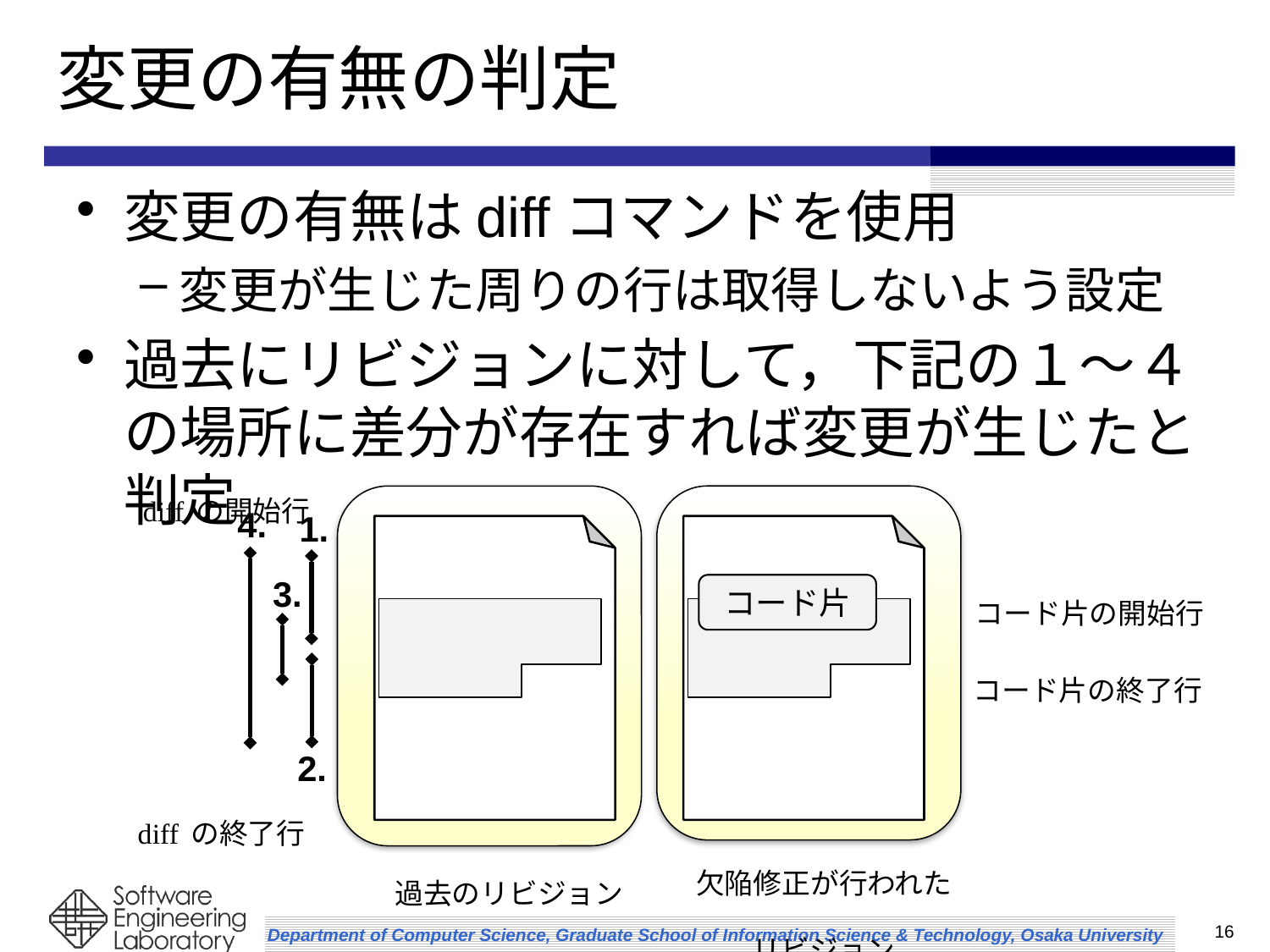

# 変更の有無の判定
変更の有無はdiffコマンドを使用
変更が生じた周りの行は取得しないよう設定
過去にリビジョンに対して，下記の１～４の場所に差分が存在すれば変更が生じたと判定
diffの開始行

4.
1.

コード片の開始行
3.
コード片

コード片の終了行
2.
diffの終了行
欠陥修正が行われた
リビジョン
過去のリビジョン
16